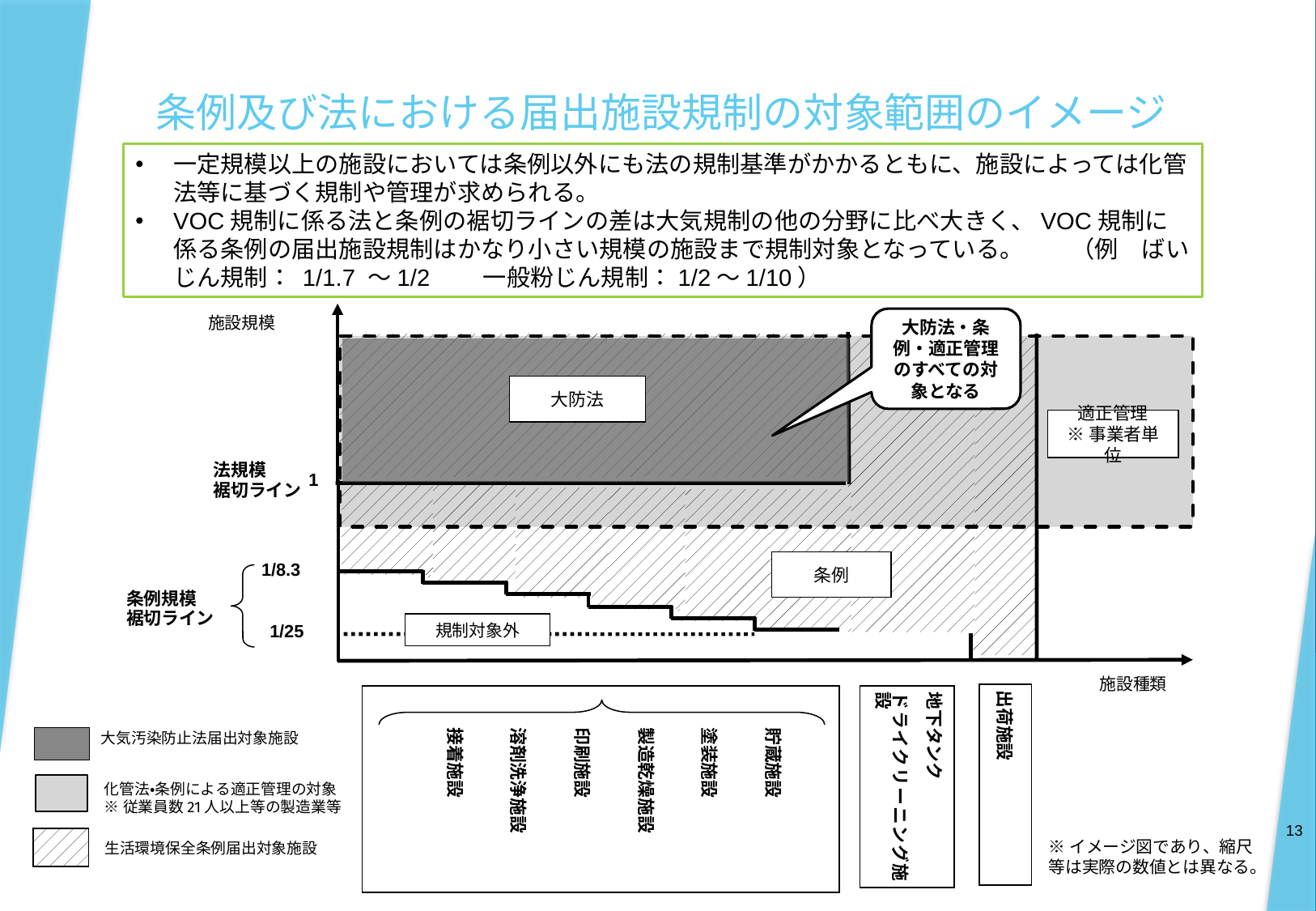

# 条例及び法における届出施設規制の対象範囲のイメージ図

一定規模以上の施設においては条例以外にも法の規制基準がかかるともに、施設によっては化管法等に基づく規制や管理が求められる。
VOC規制に係る法と条例の裾切ラインの差は大気規制の他の分野に比べ大きく、VOC規制に係る条例の届出施設規制はかなり小さい規模の施設まで規制対象となっている。　　（例　ばいじん規制： 1/1.7 ～1/2　　一般粉じん規制：1/2～1/10）

法規模
裾切ライン
1

1/8.3

条例規模
裾切ライン
1/25
規制対象外
出荷施設

貯蔵施設

塗装施設

製造乾燥施設

印刷施設

溶剤洗浄施設

接着施設

地下タンク

ドライクリーニング施設
施設規模
施設種類
大防法・条例・適正管理のすべての対象となる

大防法
適正管理
※事業者単位

条例
大気汚染防止法届出対象施設

化管法・条例による適正管理の対象
※従業員数21人以上等の製造業等

13

※イメージ図であり、縮尺等は実際の数値とは異なる。
生活環境保全条例届出対象施設